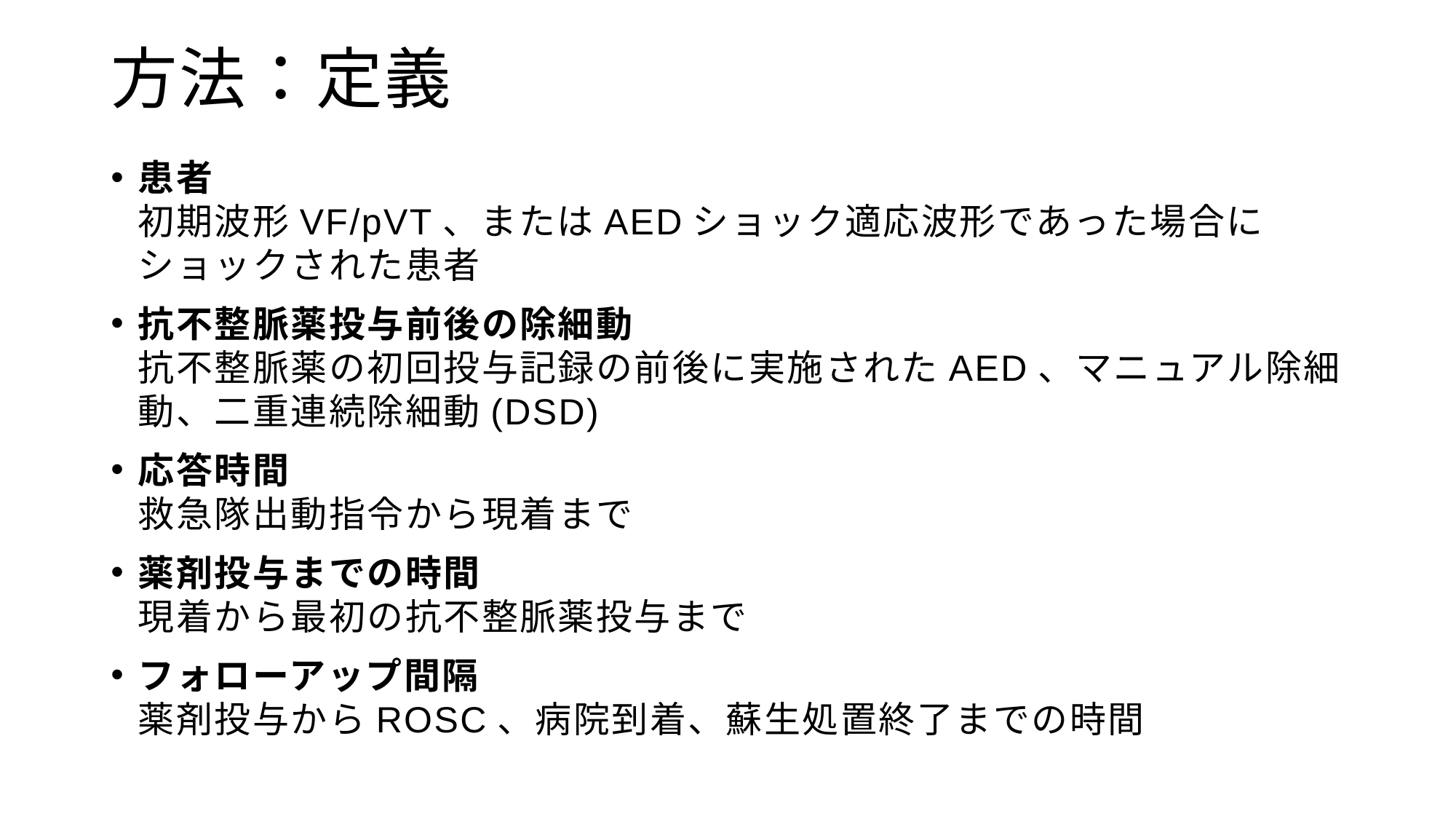

# 方法：定義
患者
初期波形VF/pVT、またはAEDショック適応波形であった場合にショックされた患者
抗不整脈薬投与前後の除細動
抗不整脈薬の初回投与記録の前後に実施されたAED、マニュアル除細動、二重連続除細動(DSD)
応答時間
救急隊出動指令から現着まで
薬剤投与までの時間
現着から最初の抗不整脈薬投与まで
フォローアップ間隔
薬剤投与からROSC、病院到着、蘇生処置終了までの時間